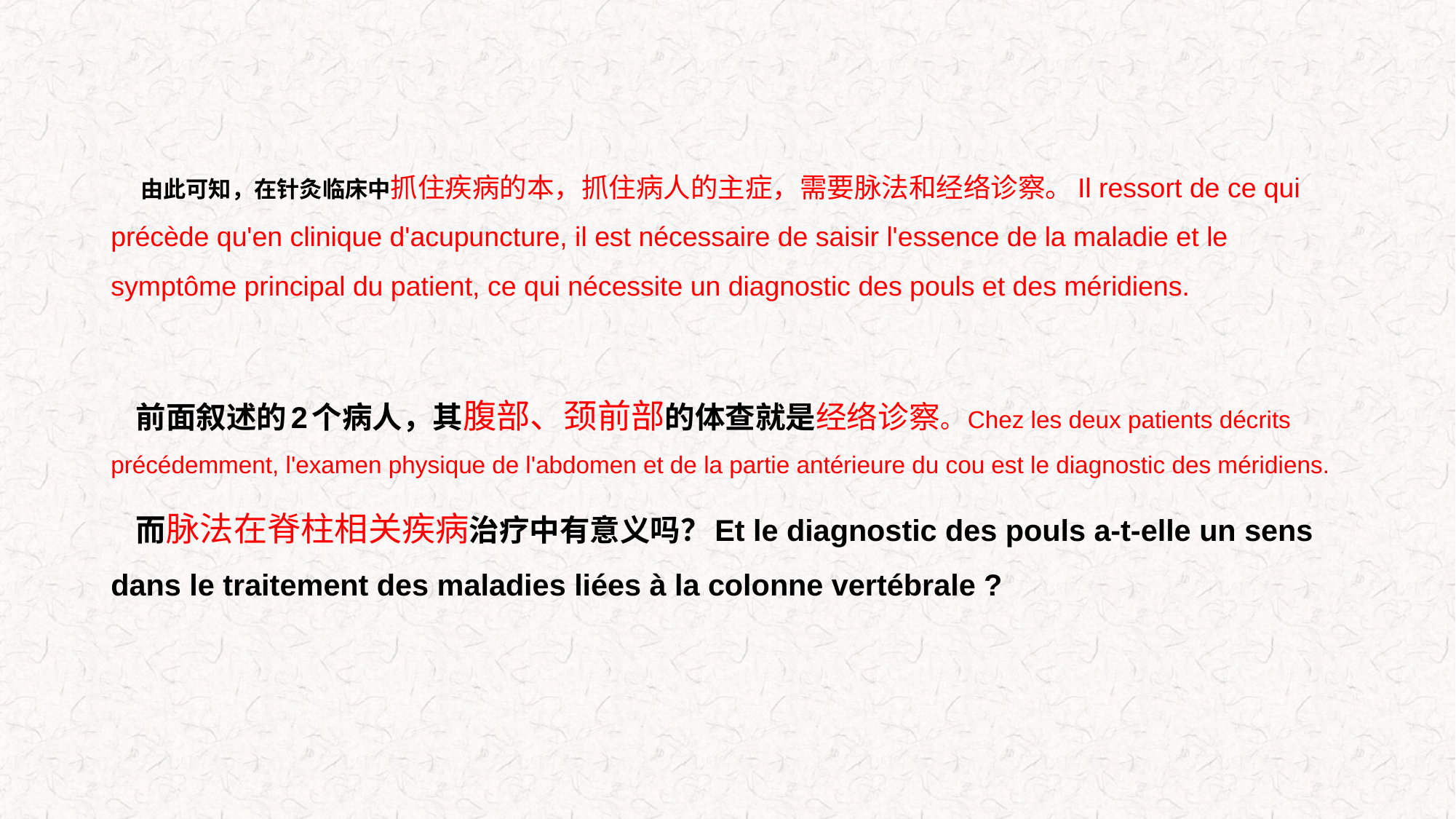

# 由此可知，在针灸临床中抓住疾病的本，抓住病人的主症，需要脉法和经络诊察。Il ressort de ce qui précède qu'en clinique d'acupuncture, il est nécessaire de saisir l'essence de la maladie et le symptôme principal du patient, ce qui nécessite un diagnostic des pouls et des méridiens.

    前面叙述的2个病人，其腹部、颈前部的体查就是经络诊察。Chez les deux patients décrits précédemment, l'examen physique de l'abdomen et de la partie antérieure du cou est le diagnostic des méridiens.
    而脉法在脊柱相关疾病治疗中有意义吗？Et le diagnostic des pouls a-t-elle un sens dans le traitement des maladies liées à la colonne vertébrale ?